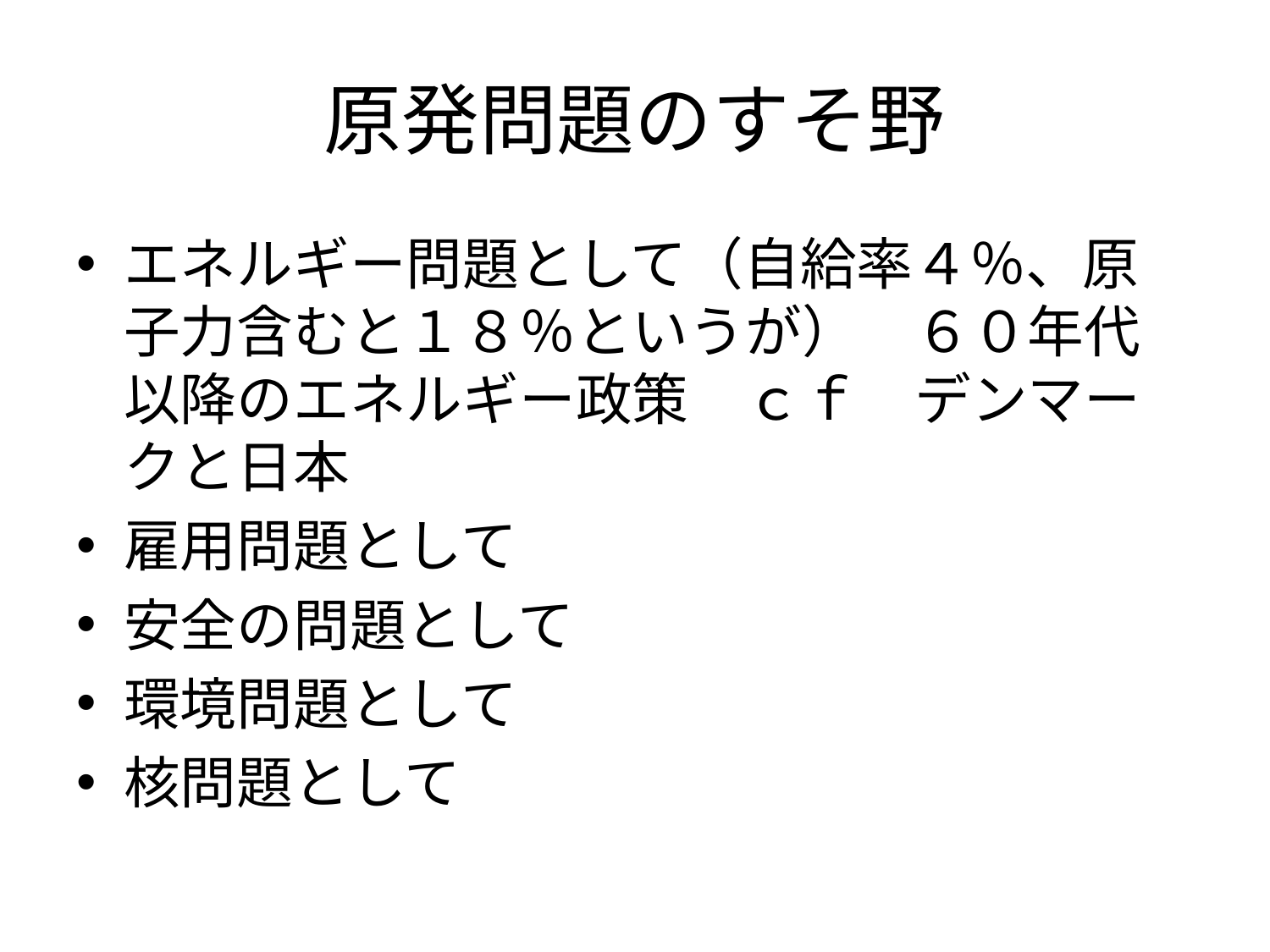

# 原発問題のすそ野
エネルギー問題として（自給率４％、原子力含むと１８％というが）　６０年代以降のエネルギー政策　ｃｆ　デンマークと日本
雇用問題として
安全の問題として
環境問題として
核問題として